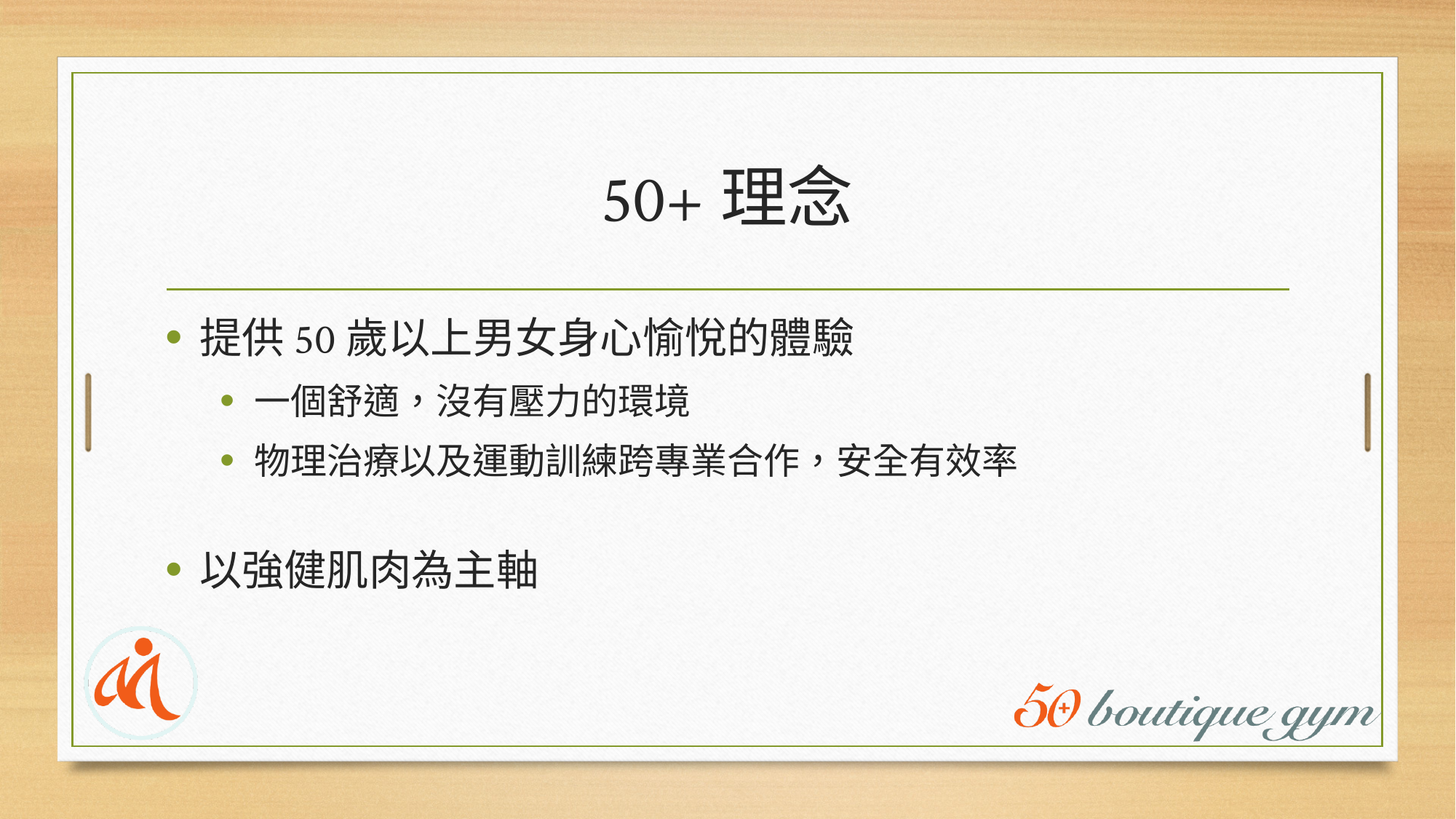

# 50+理念
提供50歲以上男女身心愉悅的體驗
一個舒適，沒有壓力的環境
物理治療以及運動訓練跨專業合作，安全有效率
以強健肌肉為主軸